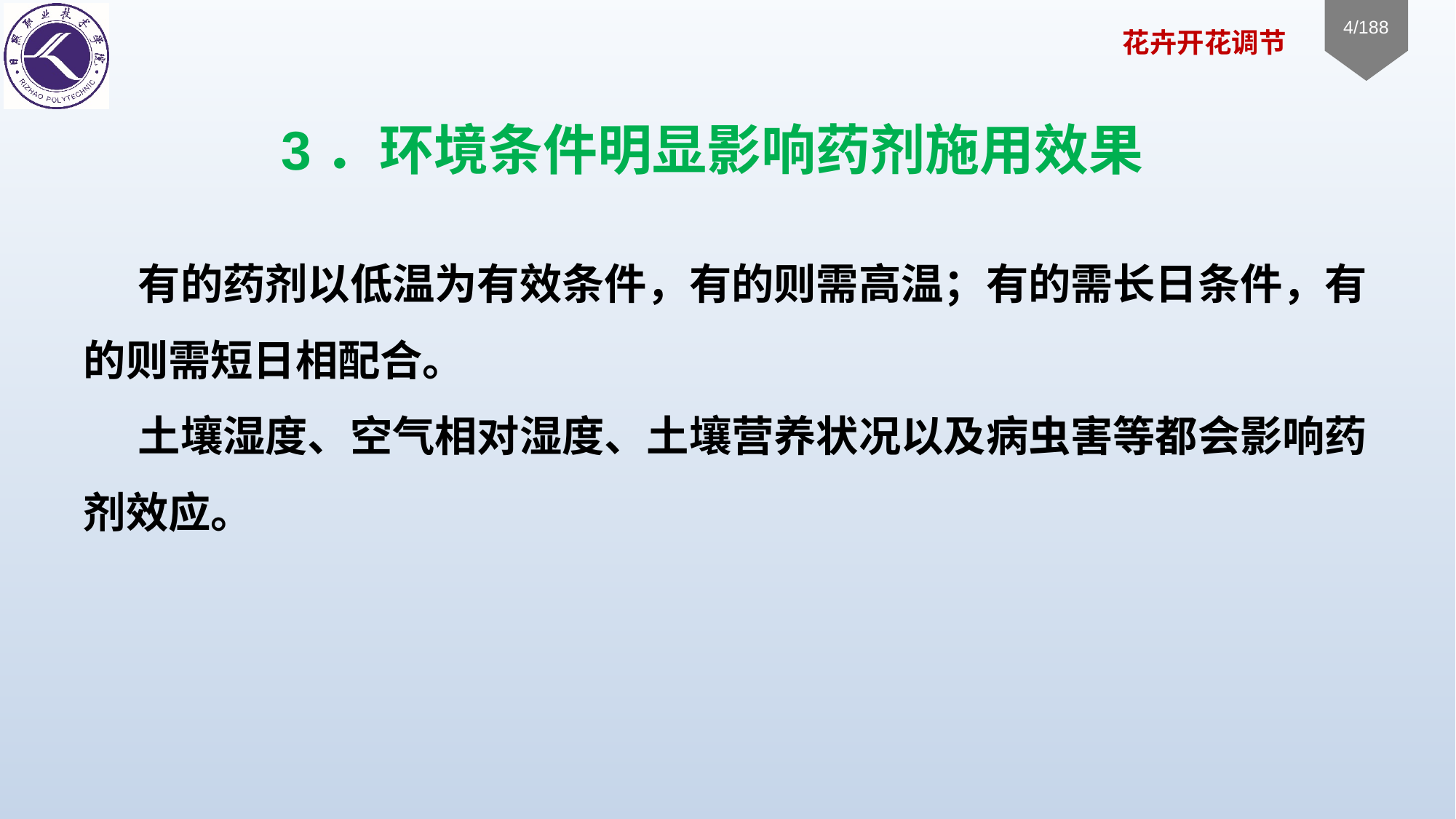

# 3．环境条件明显影响药剂施用效果
有的药剂以低温为有效条件，有的则需高温；有的需长日条件，有的则需短日相配合。
土壤湿度、空气相对湿度、土壤营养状况以及病虫害等都会影响药剂效应。